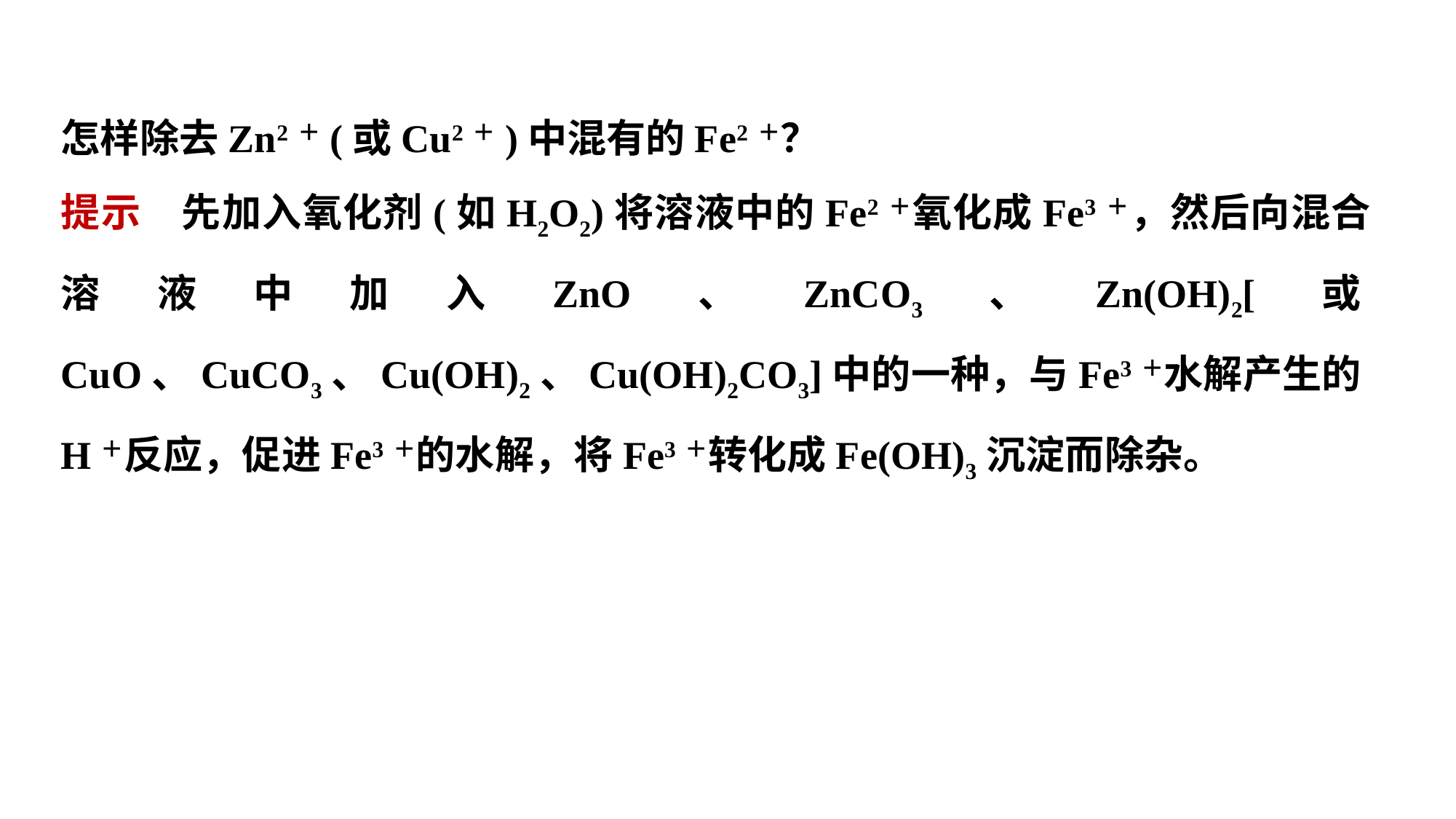

怎样除去Zn2＋(或Cu2＋)中混有的Fe2＋？
提示　先加入氧化剂(如H2O2)将溶液中的Fe2＋氧化成Fe3＋，然后向混合溶液中加入ZnO、ZnCO3、Zn(OH)2[或CuO、CuCO3、Cu(OH)2、Cu(OH)2CO3]中的一种，与Fe3＋水解产生的H＋反应，促进Fe3＋的水解，将Fe3＋转化成Fe(OH)3沉淀而除杂。